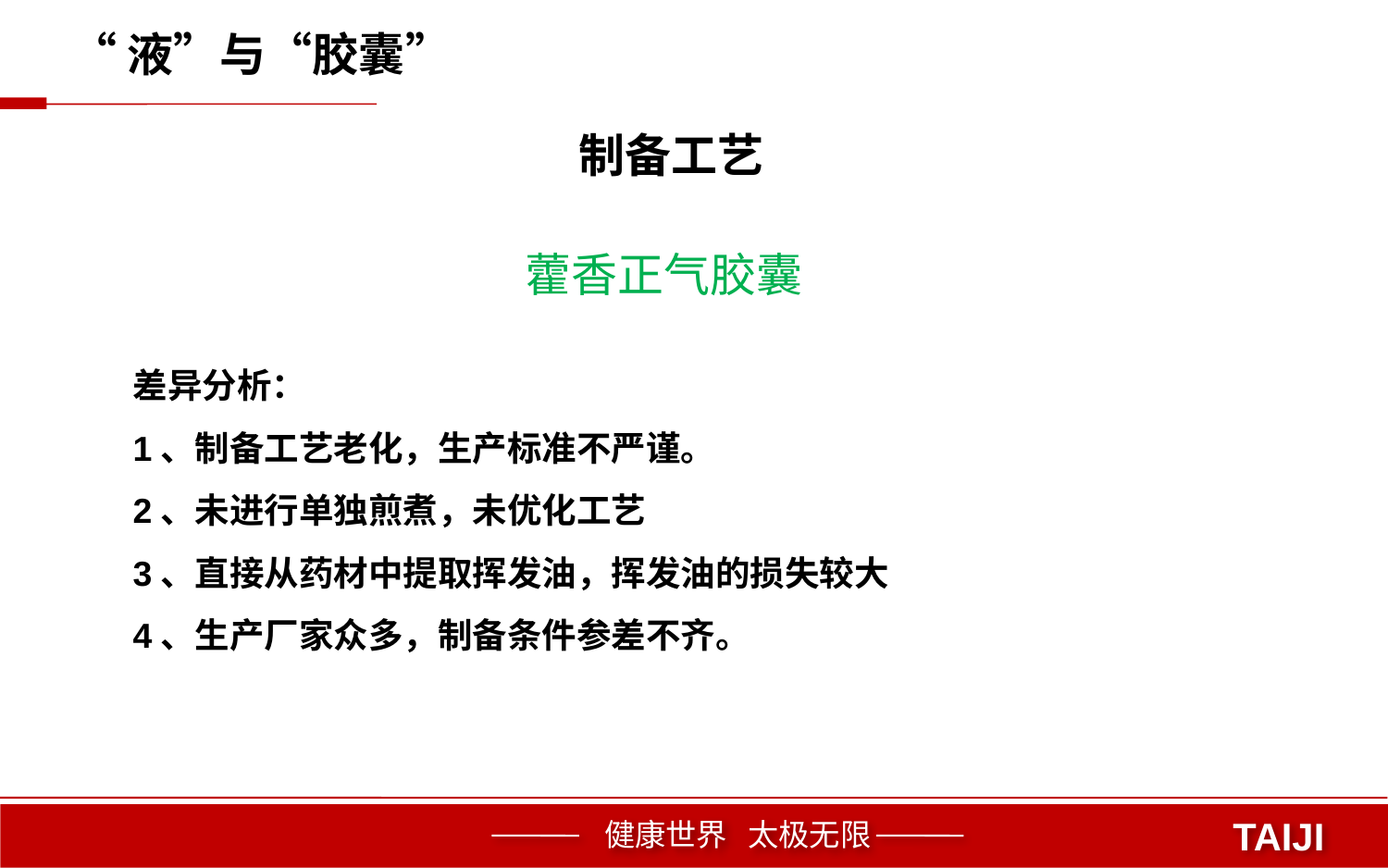

“液”与“胶囊”
制备工艺
藿香正气胶囊
差异分析：
1、制备工艺老化，生产标准不严谨。
2、未进行单独煎煮，未优化工艺
3、直接从药材中提取挥发油，挥发油的损失较大
4、生产厂家众多，制备条件参差不齐。